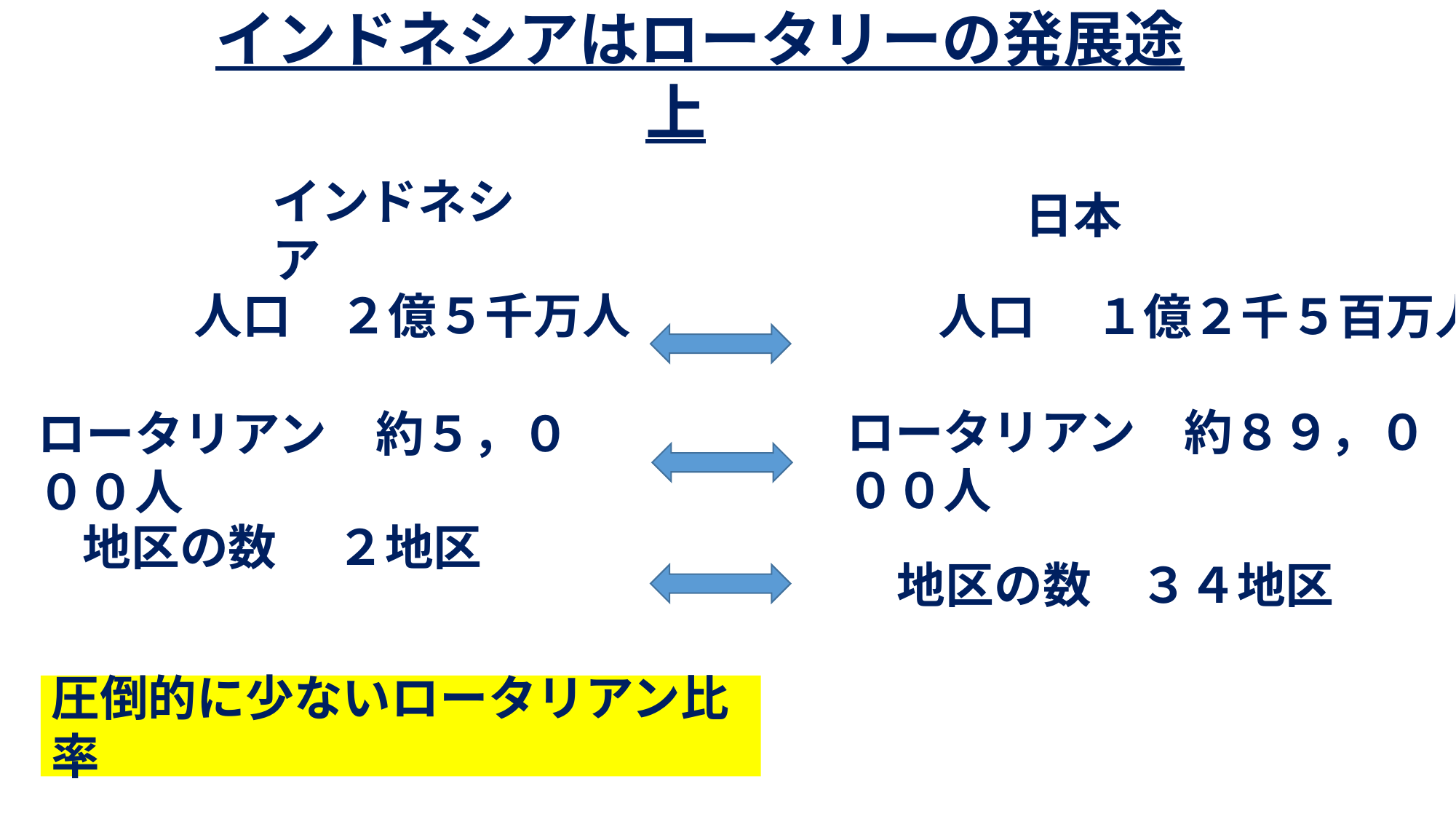

インドネシアはロータリーの発展途上
日本
インドネシア
人口　２億５千万人
人口　 １億２千５百万人

ロータリアン　約５，０００人
ロータリアン　約８９，０００人

地区の数 　２地区
地区の数　３４地区

圧倒的に少ないロータリアン比率